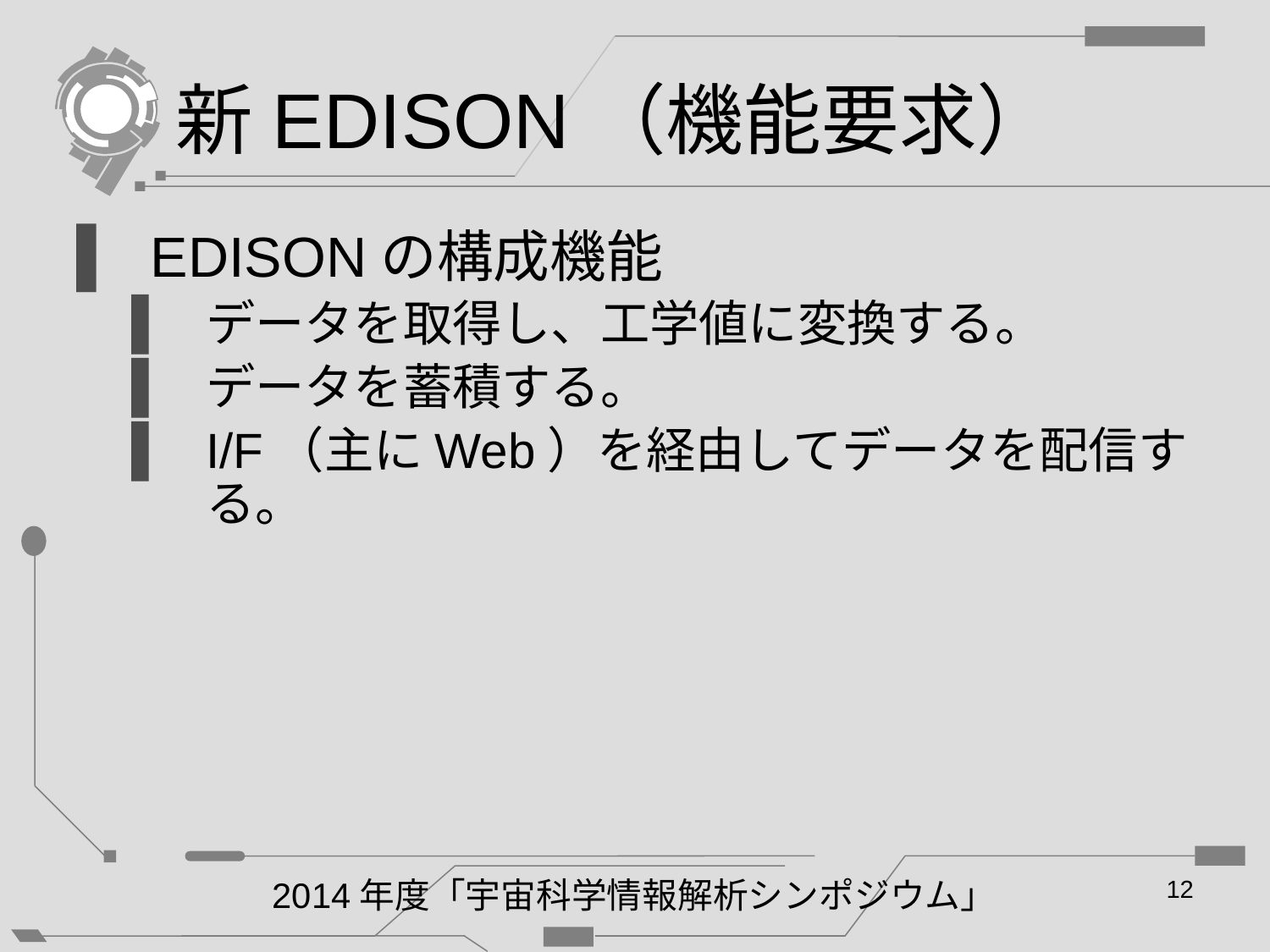

# 新EDISON（機能要求）
EDISONの構成機能
データを取得し、工学値に変換する。
データを蓄積する。
I/F（主にWeb）を経由してデータを配信する。
2014年度「宇宙科学情報解析シンポジウム」
12